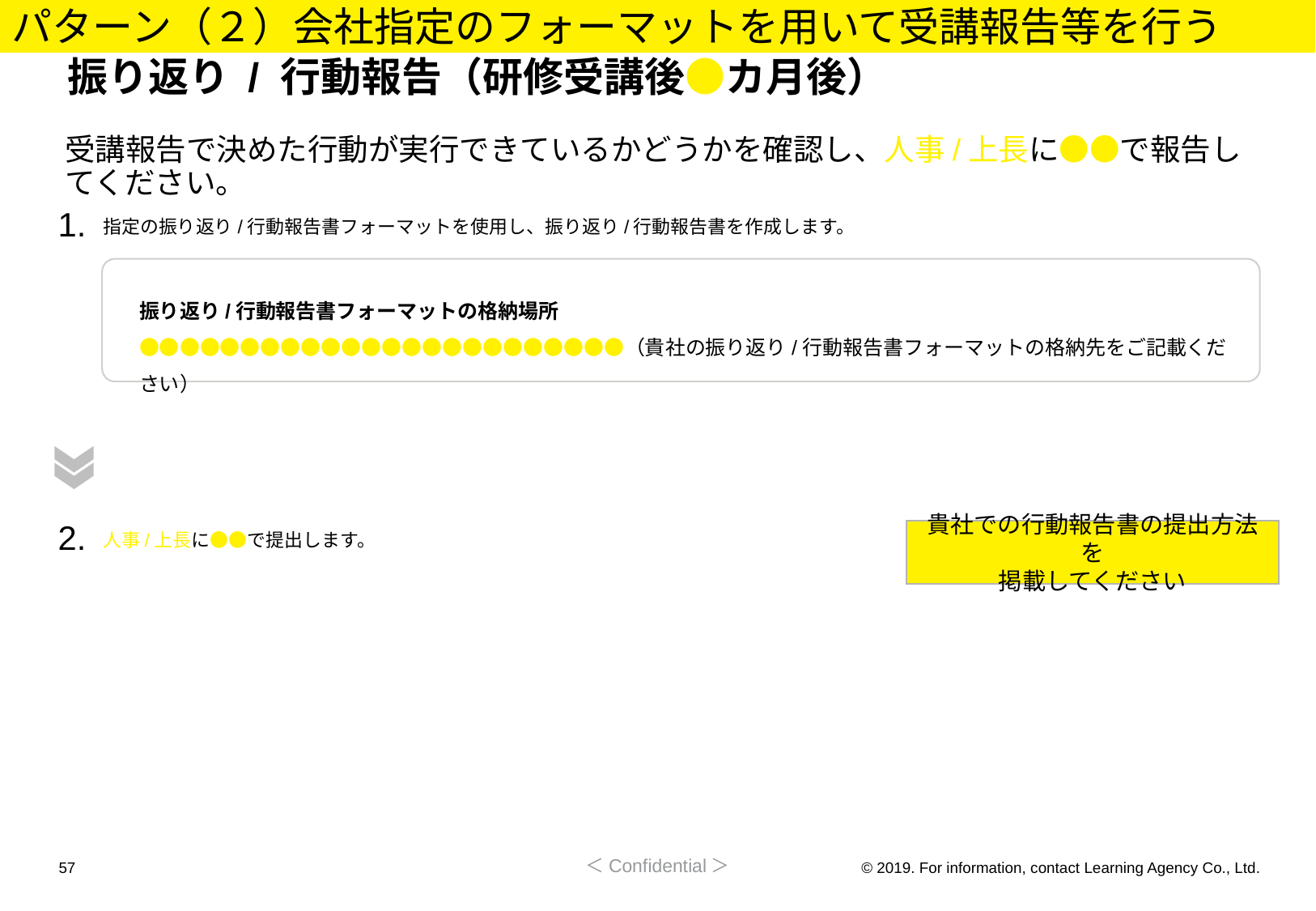

パターン（２）会社指定のフォーマットを用いて受講報告等を行う
# 振り返り / 行動報告（研修受講後●カ月後）
受講報告で決めた行動が実行できているかどうかを確認し、人事/上長に●●で報告してください。

1.
指定の振り返り/行動報告書フォーマットを使用し、振り返り/行動報告書を作成します。
振り返り/行動報告書フォーマットの格納場所
●●●●●●●●●●●●●●●●●●●●●●●●（貴社の振り返り/行動報告書フォーマットの格納先をご記載ください）

2.
貴社での行動報告書の提出方法を
掲載してください
人事/上長に●●で提出します。